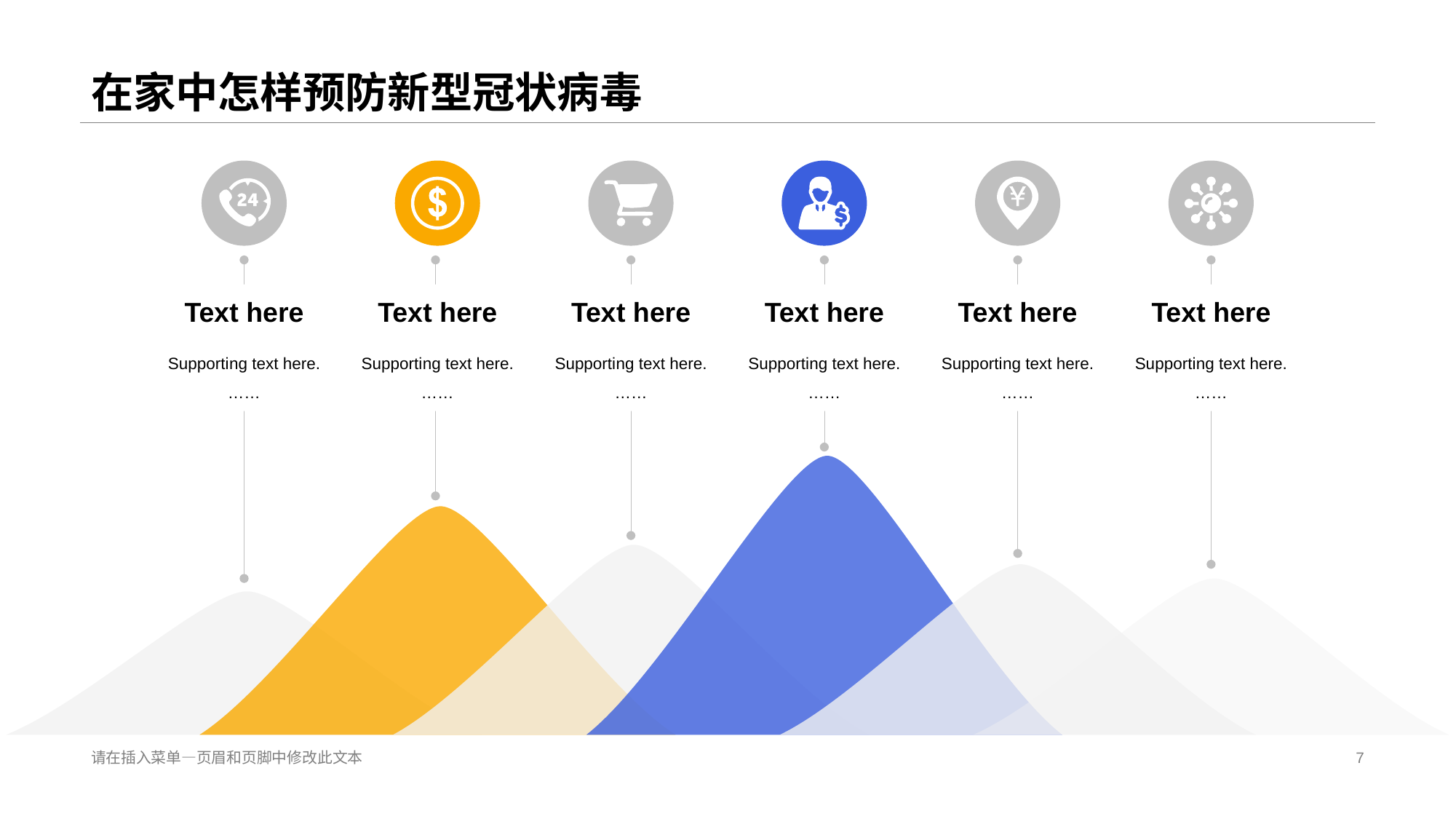

# 在家中怎样预防新型冠状病毒

Tex t here
Supporti ng text here.
……
Tex t here
Supporti ng text here.
……
Tex t here
Supporti ng text here.
……
Tex t here
Supporti ng text here.
……
Tex t here
Supporti ng text here.
……
Tex t here
Supporti ng text here.
……

请在插入菜单—页眉和页脚中修改此文本
7